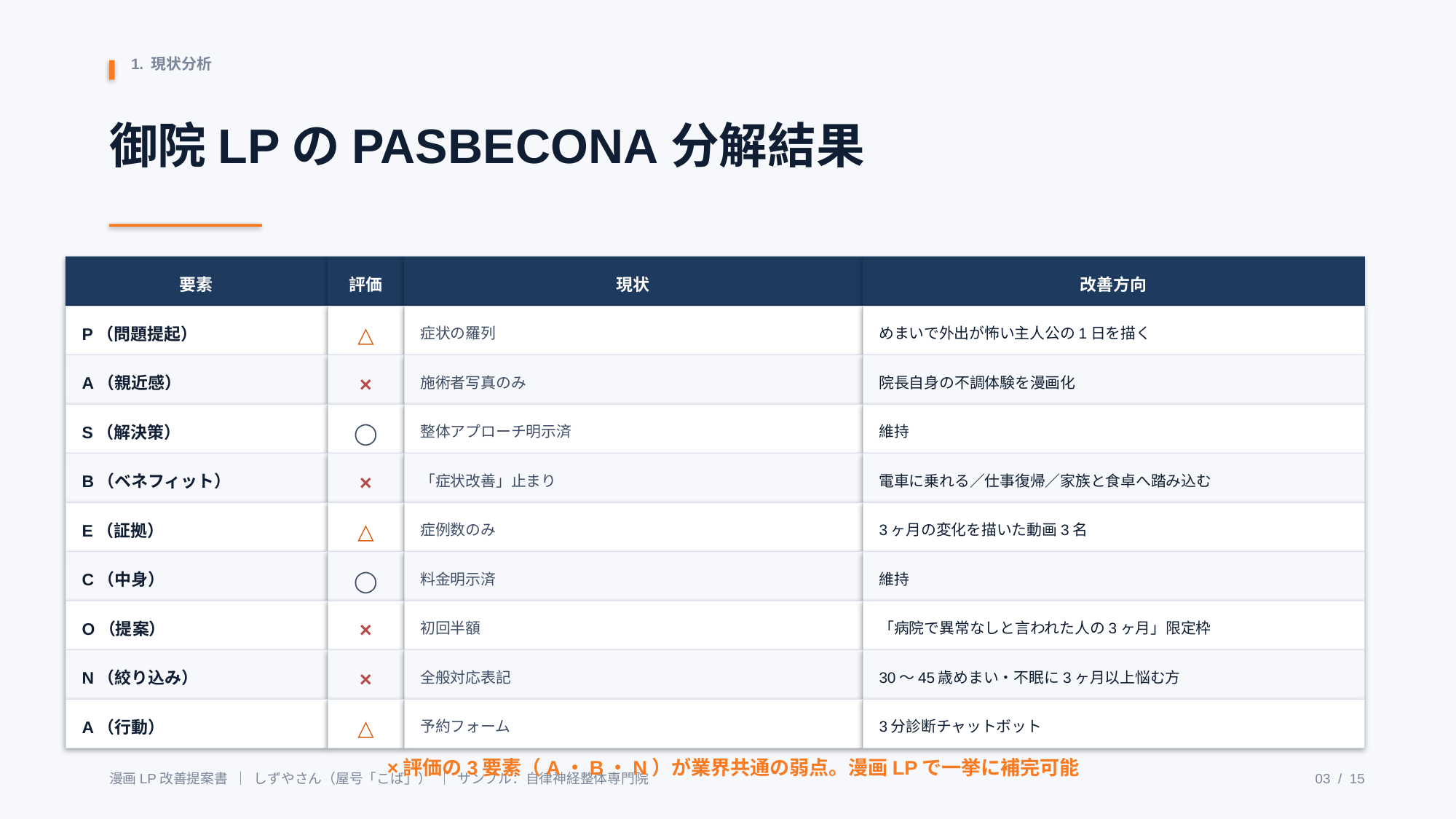

1. 現状分析

御院LPのPASBECONA分解結果

要素

評価

現状

改善方向

P（問題提起）

△

症状の羅列

めまいで外出が怖い主人公の1日を描く

A（親近感）

×

施術者写真のみ

院長自身の不調体験を漫画化

S（解決策）

◯

整体アプローチ明示済

維持

B（ベネフィット）

×

「症状改善」止まり

電車に乗れる／仕事復帰／家族と食卓へ踏み込む

E（証拠）

△

症例数のみ

3ヶ月の変化を描いた動画3名

C（中身）

◯

料金明示済

維持

O（提案）

×

初回半額

「病院で異常なしと言われた人の3ヶ月」限定枠

N（絞り込み）

×

全般対応表記

30〜45歳めまい・不眠に3ヶ月以上悩む方

A（行動）

△

予約フォーム

3分診断チャットボット
×評価の3要素（A・B・N）が業界共通の弱点。漫画LPで一挙に補完可能
漫画LP改善提案書  ｜  しずやさん（屋号「こば」）  ｜  サンプル：自律神経整体専門院
03  /  15